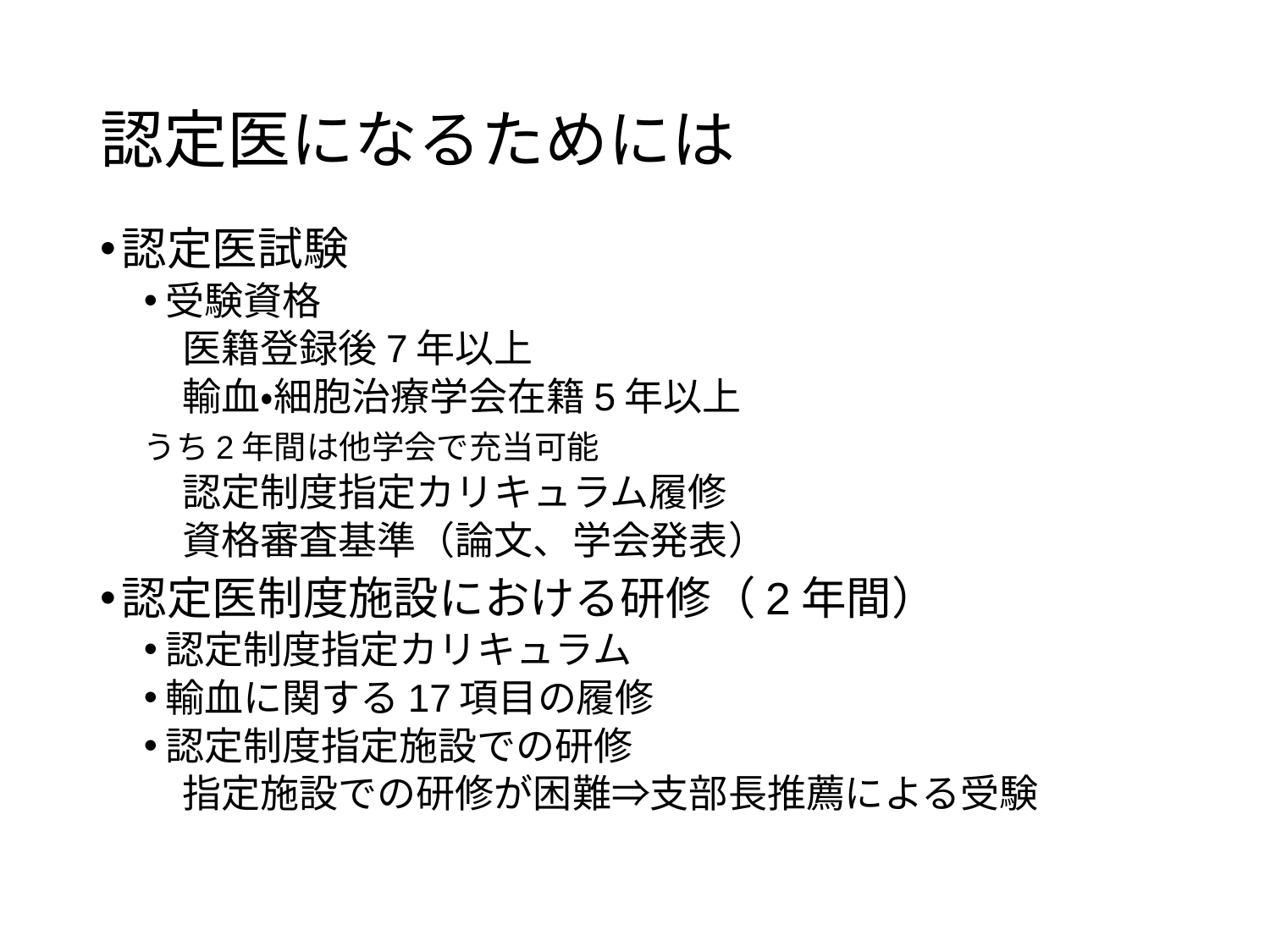

# 認定医になるためには
認定医試験
受験資格
　医籍登録後7年以上
　輸血・細胞治療学会在籍5年以上
	うち2年間は他学会で充当可能
　認定制度指定カリキュラム履修
　資格審査基準（論文、学会発表）
認定医制度施設における研修（2年間）
認定制度指定カリキュラム
輸血に関する17項目の履修
認定制度指定施設での研修
　指定施設での研修が困難⇒支部長推薦による受験